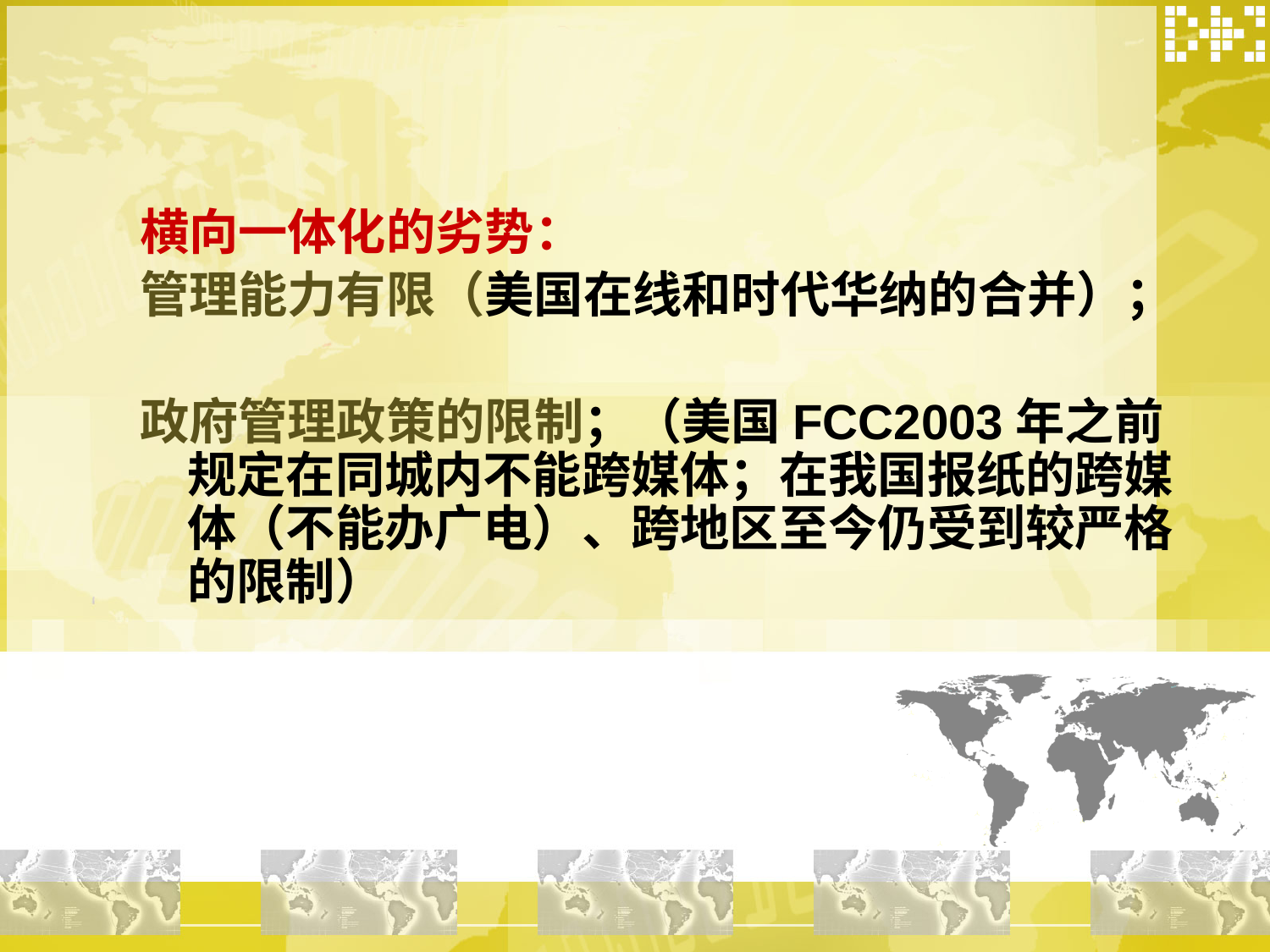

横向一体化的劣势：
管理能力有限（美国在线和时代华纳的合并）；

政府管理政策的限制；（美国FCC2003年之前规定在同城内不能跨媒体；在我国报纸的跨媒体（不能办广电）、跨地区至今仍受到较严格的限制）

86